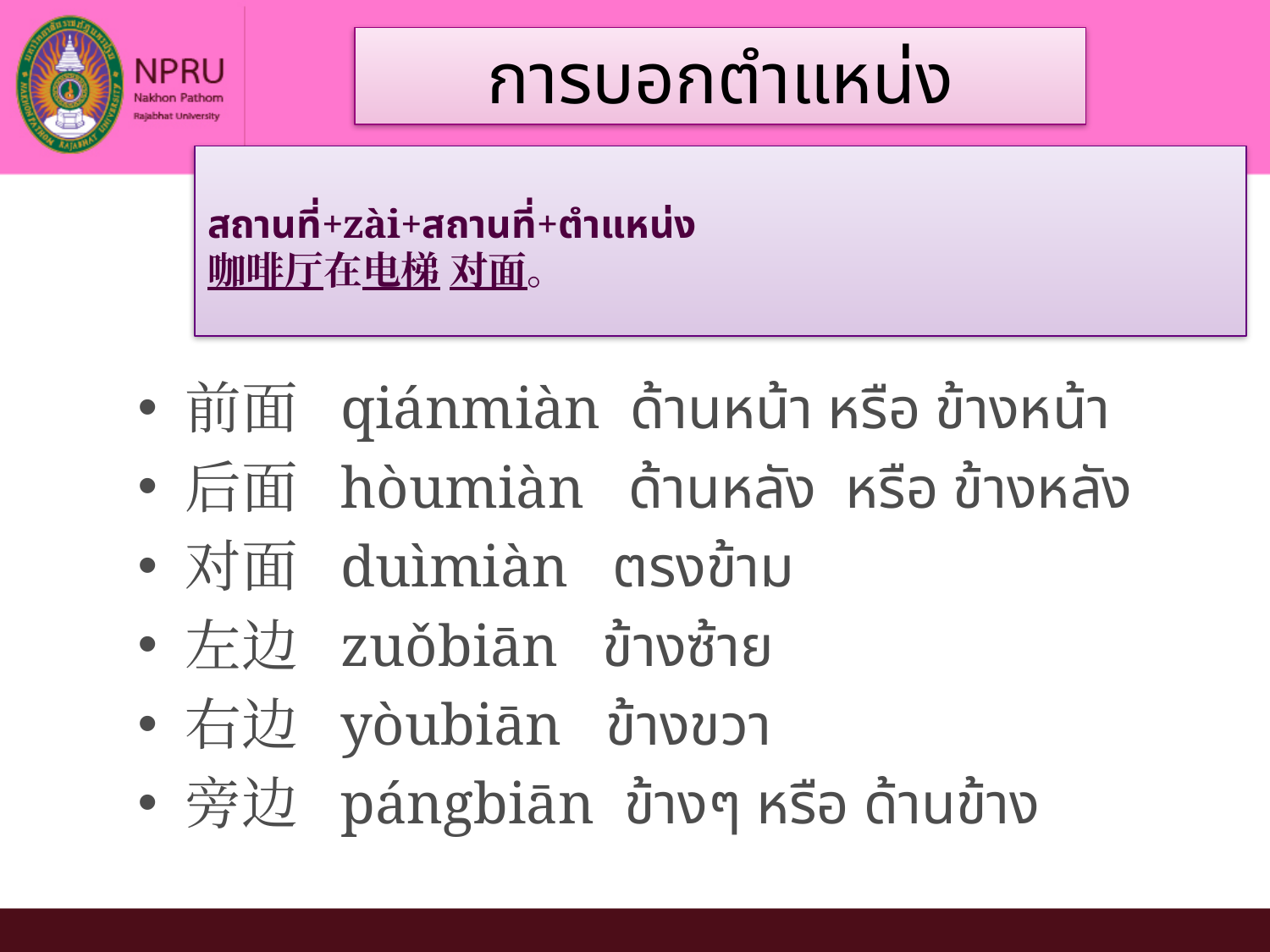

การบอกตำแหน่ง
# สถานที่+zài+สถานที่+ตำแหน่ง 咖啡厅在电梯 对面。
前面  qiánmiàn  ด้านหน้า หรือ ข้างหน้า
后面  hòumiàn   ด้านหลัง  หรือ ข้างหลัง
对面  duìmiàn   ตรงข้าม
左边  zuǒbiān   ข้างซ้าย
右边  yòubiān   ข้างขวา
旁边  pángbiān  ข้างๆ หรือ ด้านข้าง